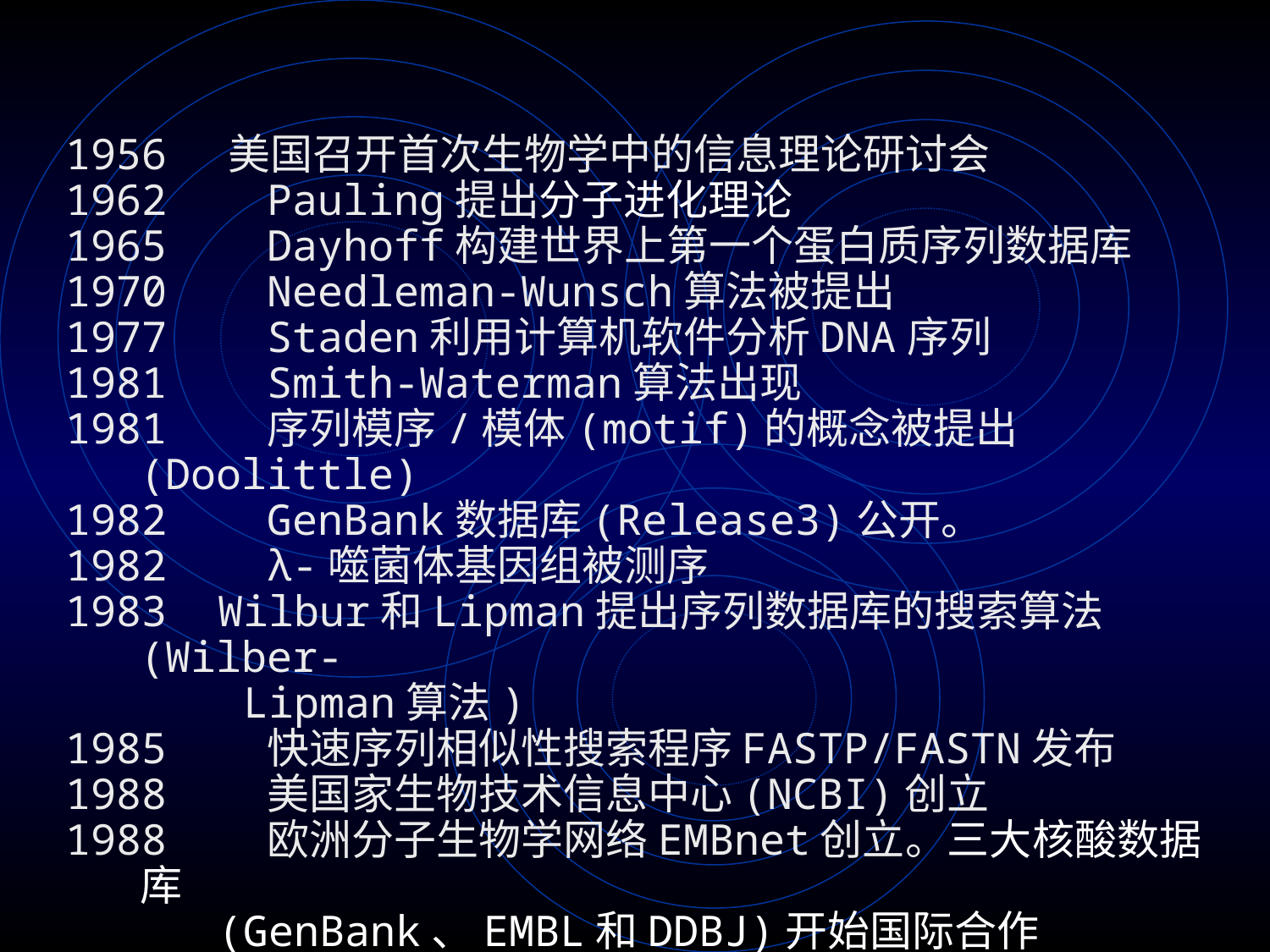

1956  美国召开首次生物学中的信息理论研讨会
1962 	Pauling提出分子进化理论
1965 	Dayhoff构建世界上第一个蛋白质序列数据库
1970 	Needleman-Wunsch算法被提出
1977 	Staden利用计算机软件分析DNA序列
1981 	Smith-Waterman算法出现
1981 	序列模序/模体(motif)的概念被提出(Doolittle)
1982 	GenBank数据库(Release3)公开。
1982 	λ-噬菌体基因组被测序
1983  Wilbur和Lipman提出序列数据库的搜索算法(Wilber-
       Lipman算法)
1985 	快速序列相似性搜索程序FASTP/FASTN发布
1988 	美国家生物技术信息中心(NCBI)创立
1988 	欧洲分子生物学网络EMBnet创立。三大核酸数据库
      (GenBank、EMBL和DDBJ)开始国际合作